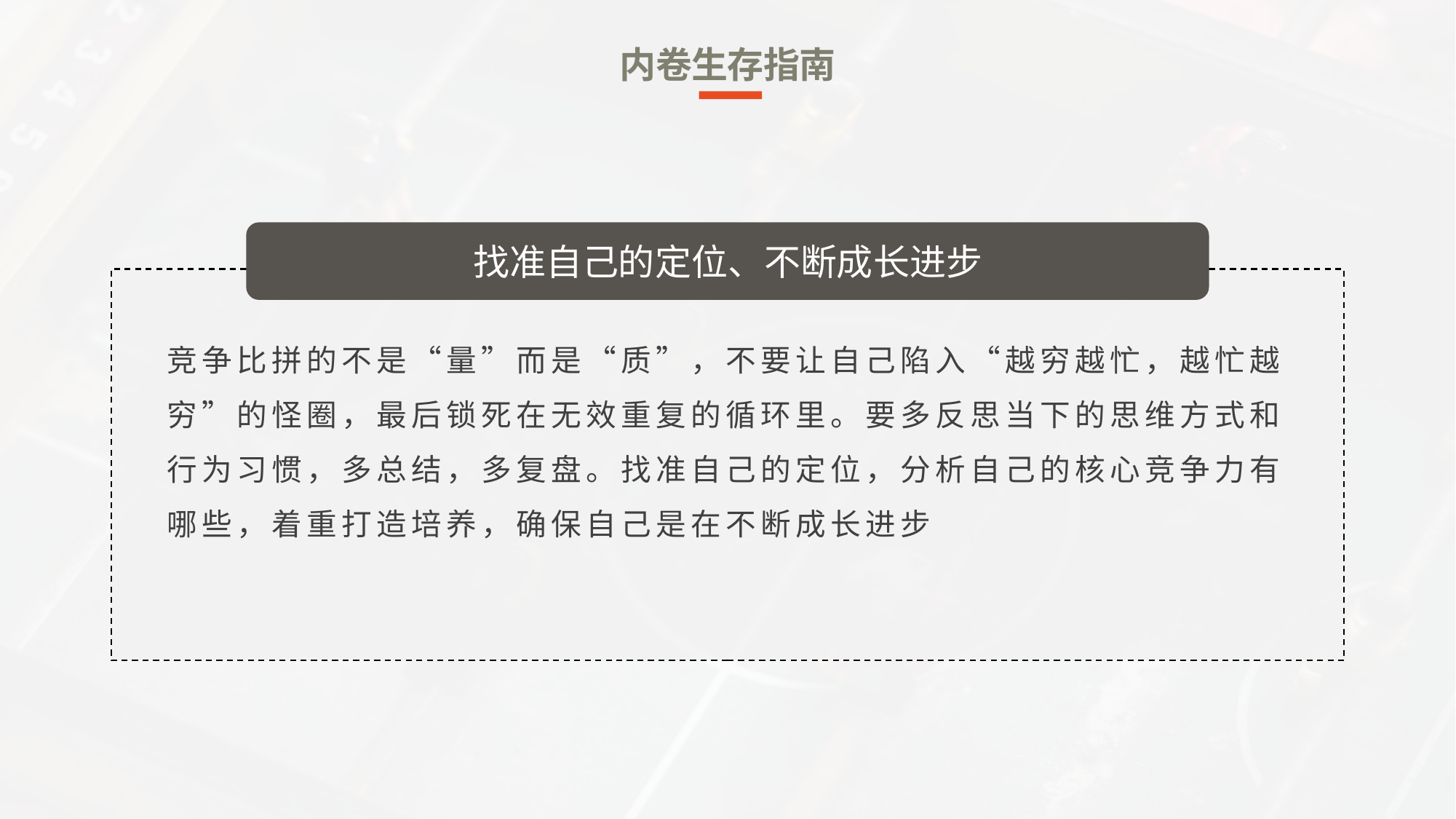

内卷生存指南

找准自己的定位、不断成长进步

竞争比拼的不是“量”而是“质”，不要让自己陷入“越穷越忙，越忙越穷”的怪圈，最后锁死在无效重复的循环里。要多反思当下的思维方式和行为习惯，多总结，多复盘。找准自己的定位，分析自己的核心竞争力有哪些，着重打造培养，确保自己是在不断成长进步